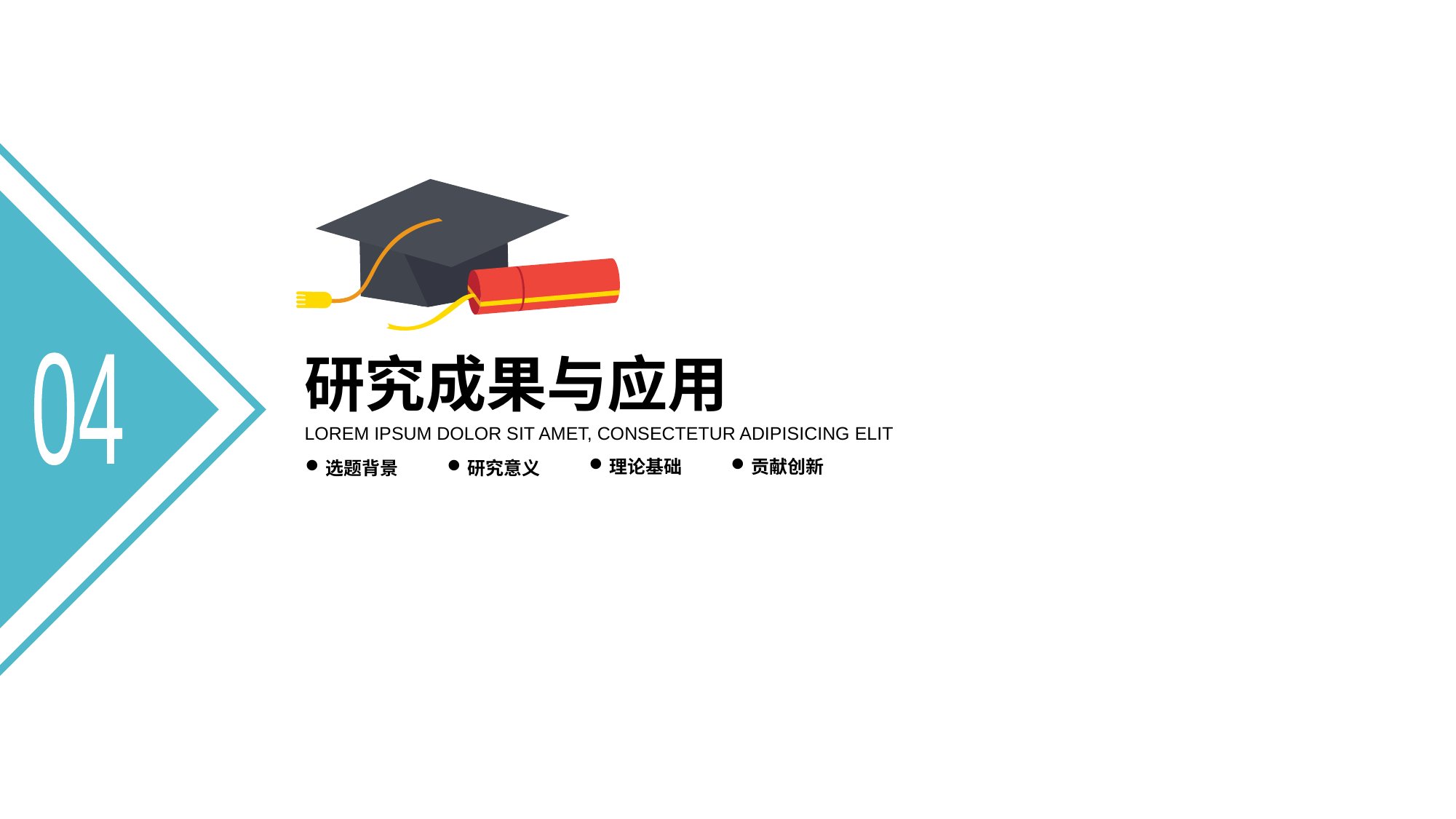

研究成果与应用
04
LOREM IPSUM DOLOR SIT AMET, CONSECTETUR ADIPISICING ELIT
贡献创新
理论基础
研究意义
选题背景